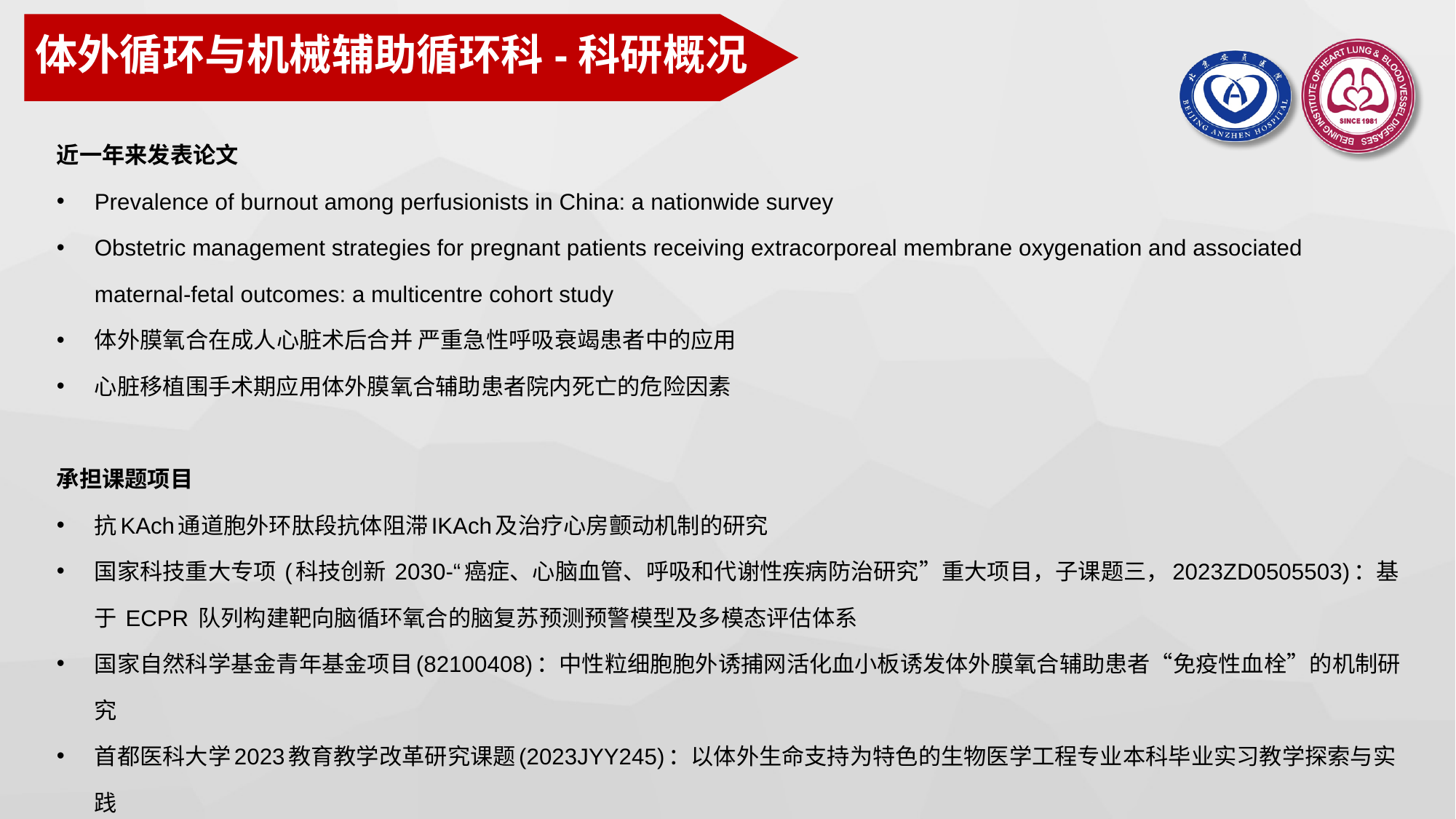

体外循环与机械辅助循环科-科研概况
近一年来发表论文
Prevalence of burnout among perfusionists in China: a nationwide survey
Obstetric management strategies for pregnant patients receiving extracorporeal membrane oxygenation and associated maternal-fetal outcomes: a multicentre cohort study
体外膜氧合在成人心脏术后合并 严重急性呼吸衰竭患者中的应用
心脏移植围手术期应用体外膜氧合辅助患者院内死亡的危险因素

承担课题项目
抗KAch通道胞外环肽段抗体阻滞IKAch及治疗心房颤动机制的研究
国家科技重大专项 (科技创新 2030-“癌症、心脑血管、呼吸和代谢性疾病防治研究”重大项目，子课题三，2023ZD0505503)：基于 ECPR 队列构建靶向脑循环氧合的脑复苏预测预警模型及多模态评估体系
国家自然科学基金青年基金项目(82100408)：中性粒细胞胞外诱捕网活化血小板诱发体外膜氧合辅助患者“免疫性血栓”的机制研究
首都医科大学2023教育教学改革研究课题(2023JYY245)：以体外生命支持为特色的生物医学工程专业本科毕业实习教学探索与实践